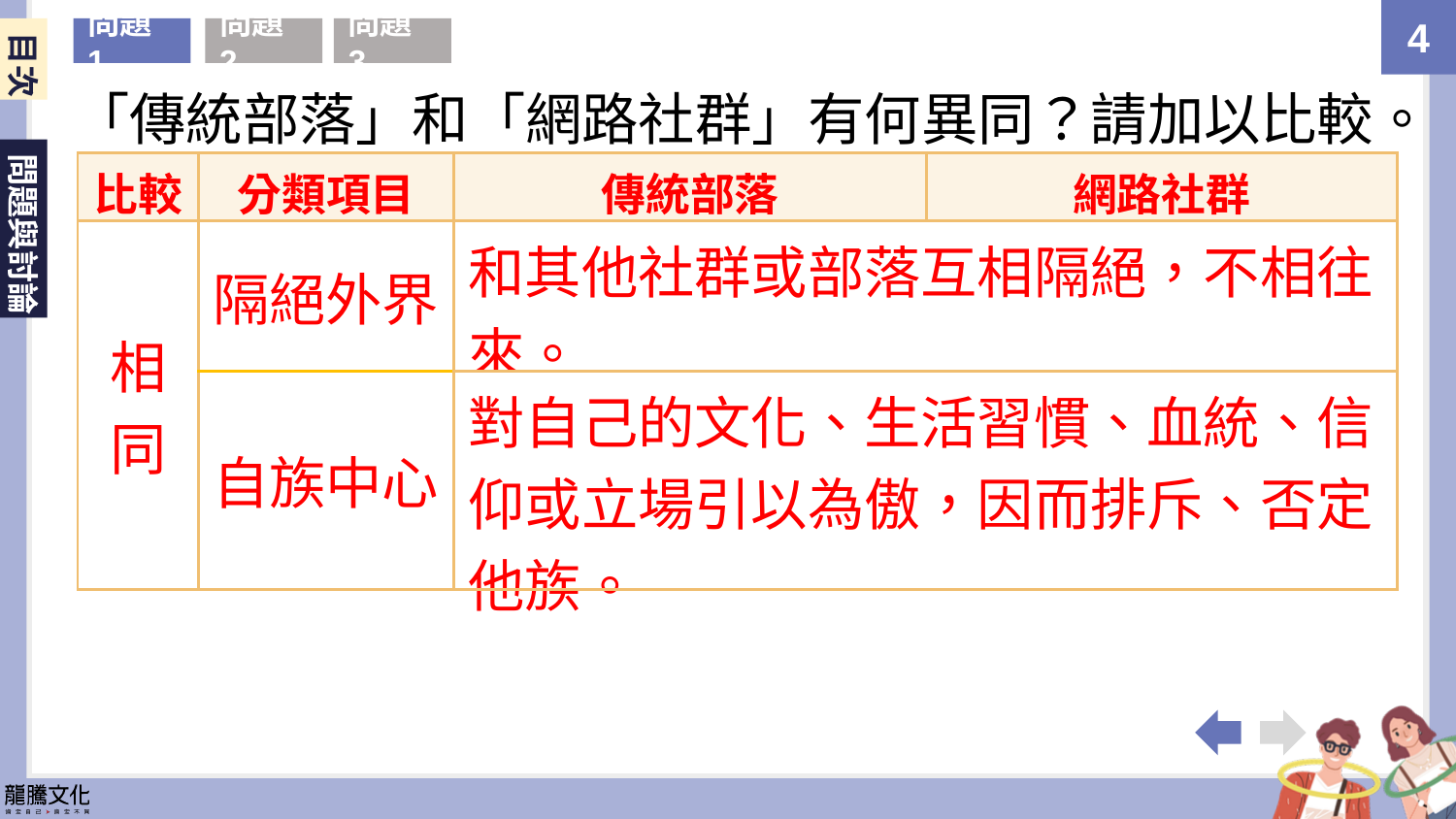

目次
問題1
問題2
問題3
「傳統部落」和「網路社群」有何異同？請加以比較。
| 比較 | 分類項目 | 傳統部落 | 網路社群 |
| --- | --- | --- | --- |
| 相同 | 隔絕外界 | 和其他社群或部落互相隔絕，不相往來。 |  |
|  | 自族中心 | 對自己的文化、生活習慣、血統、信仰或立場引以為傲，因而排斥、否定他族。 |  |